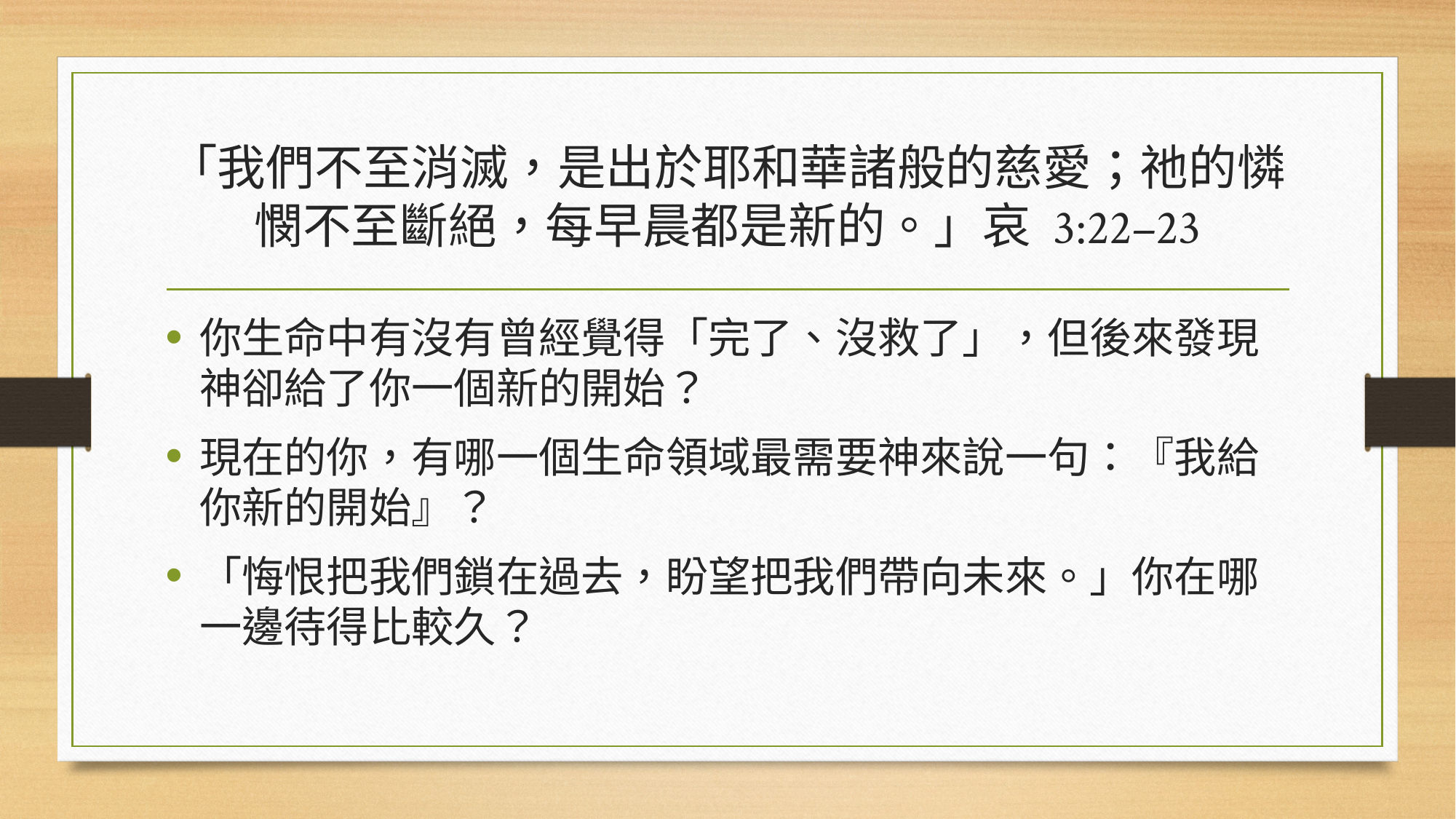

# 「我們不至消滅，是出於耶和華諸般的慈愛；祂的憐憫不至斷絕，每早晨都是新的。」哀 3:22–23
你生命中有沒有曾經覺得「完了、沒救了」，但後來發現神卻給了你一個新的開始？
現在的你，有哪一個生命領域最需要神來說一句：『我給你新的開始』？
「悔恨把我們鎖在過去，盼望把我們帶向未來。」你在哪一邊待得比較久？